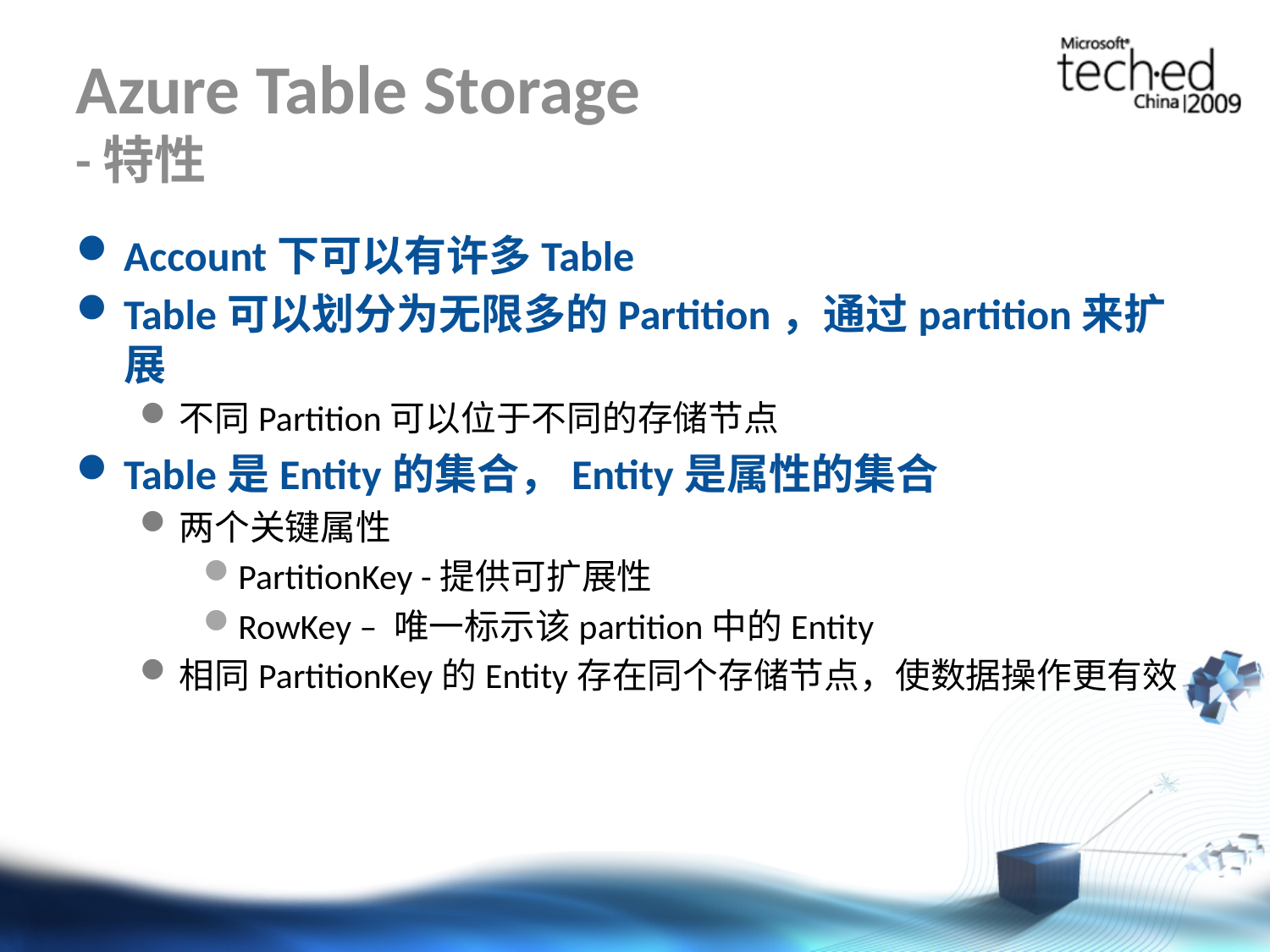

# Azure Table Storage -特性
Account下可以有许多Table
Table可以划分为无限多的Partition，通过partition来扩展
不同Partition可以位于不同的存储节点
Table是Entity的集合，Entity是属性的集合
两个关键属性
PartitionKey -提供可扩展性
RowKey – 唯一标示该partition中的Entity
相同PartitionKey的Entity存在同个存储节点，使数据操作更有效